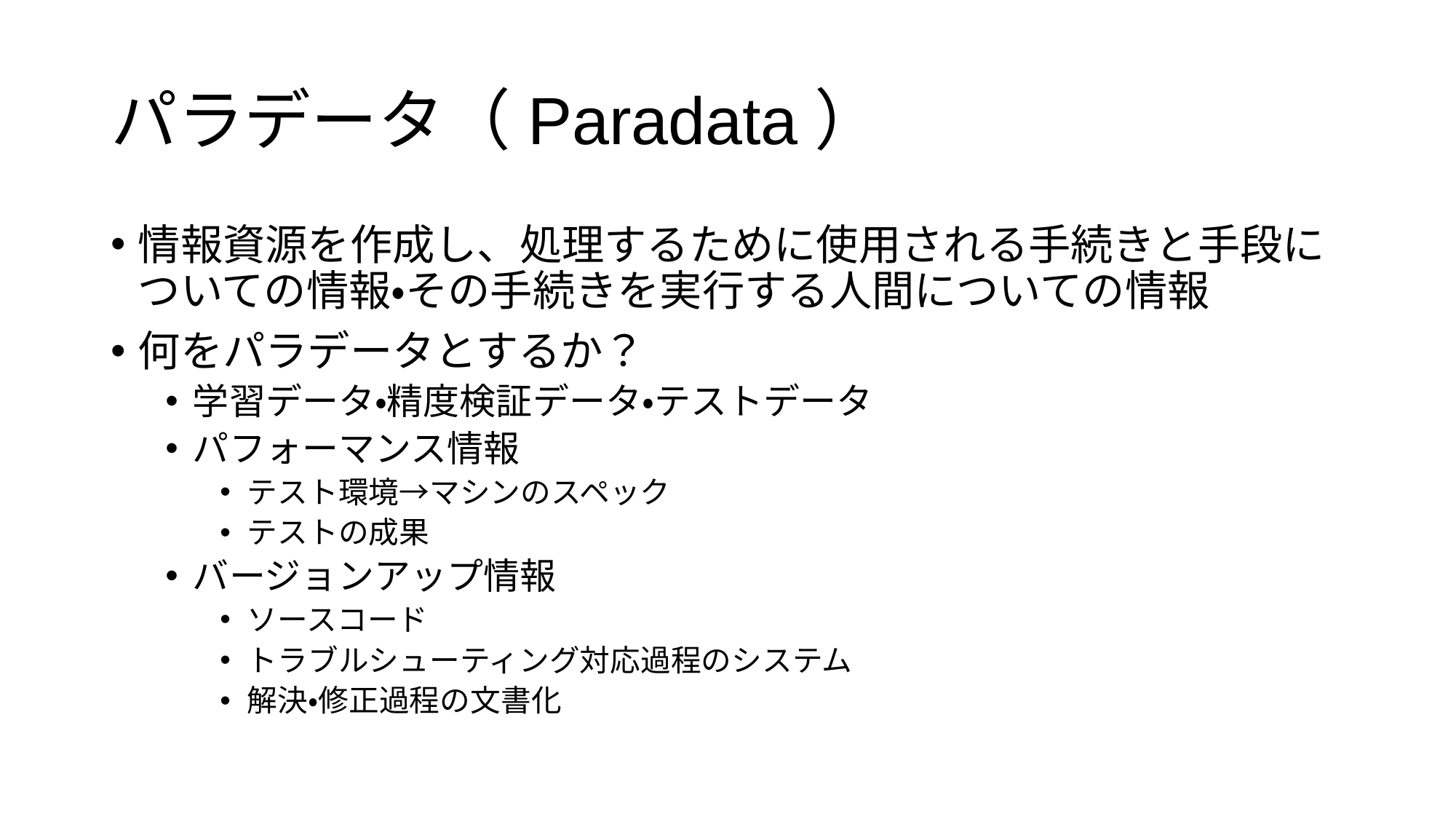

# パラデータ（Paradata）
情報資源を作成し、処理するために使用される手続きと手段についての情報・その手続きを実行する人間についての情報
何をパラデータとするか？
学習データ・精度検証データ・テストデータ
パフォーマンス情報
テスト環境→マシンのスペック
テストの成果
バージョンアップ情報
ソースコード
トラブルシューティング対応過程のシステム
解決・修正過程の文書化